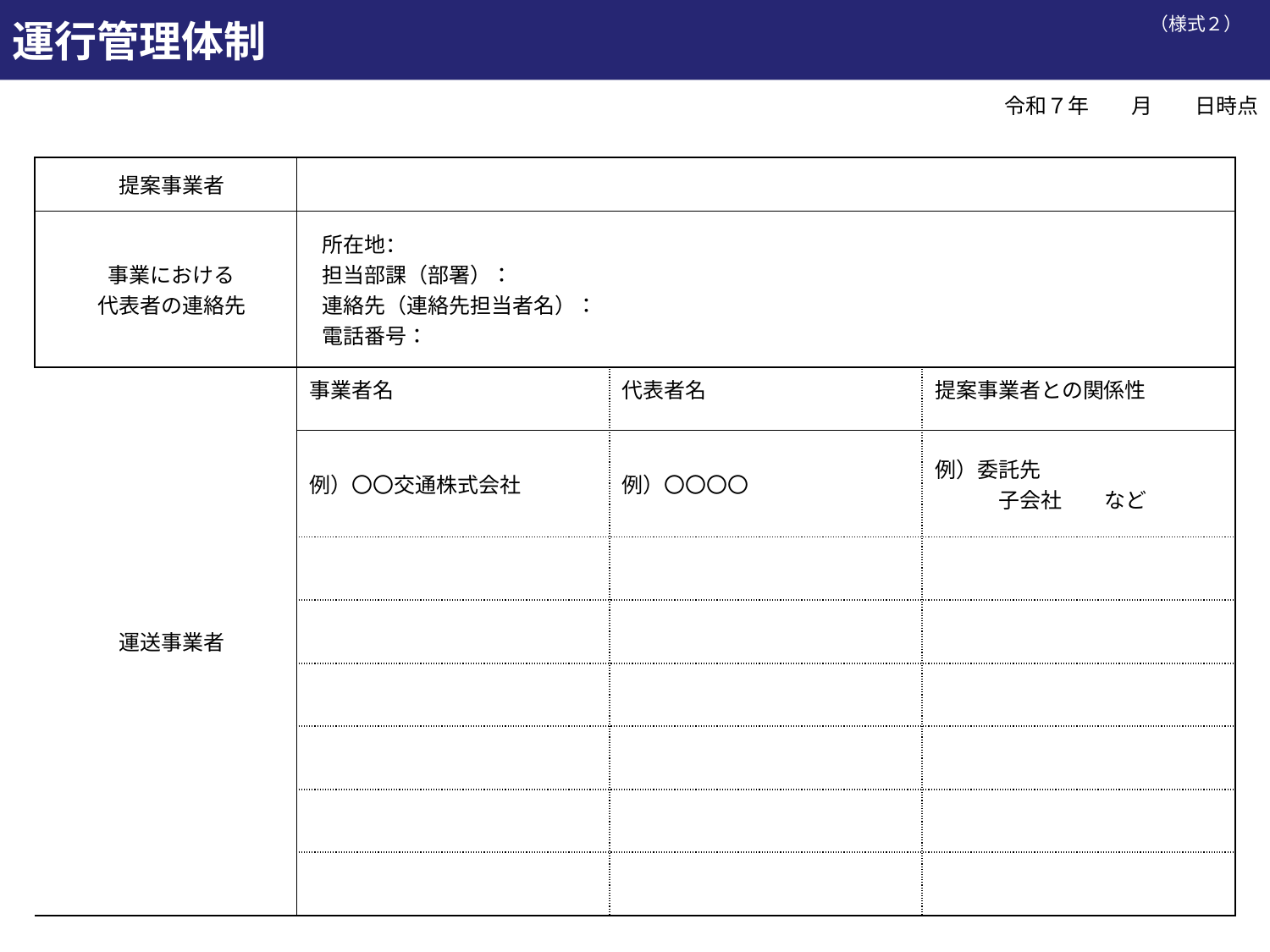

運行管理体制
（様式２）
令和７年　　月　　日時点
| 提案事業者 |  |  |  |
| --- | --- | --- | --- |
| 事業における 代表者の連絡先 | 所在地： 　担当部課（部署）： 　連絡先（連絡先担当者名）： 　電話番号： |  |  |
| 運送事業者 | 事業者名 | 代表者名 | 提案事業者との関係性 |
|  | 例）〇〇交通株式会社 | 例）〇〇〇〇 | 例）委託先 　　　子会社　　など |
|  |  |  |  |
|  |  |  |  |
|  |  |  |  |
|  |  |  |  |
|  |  |  |  |
|  |  |  |  |